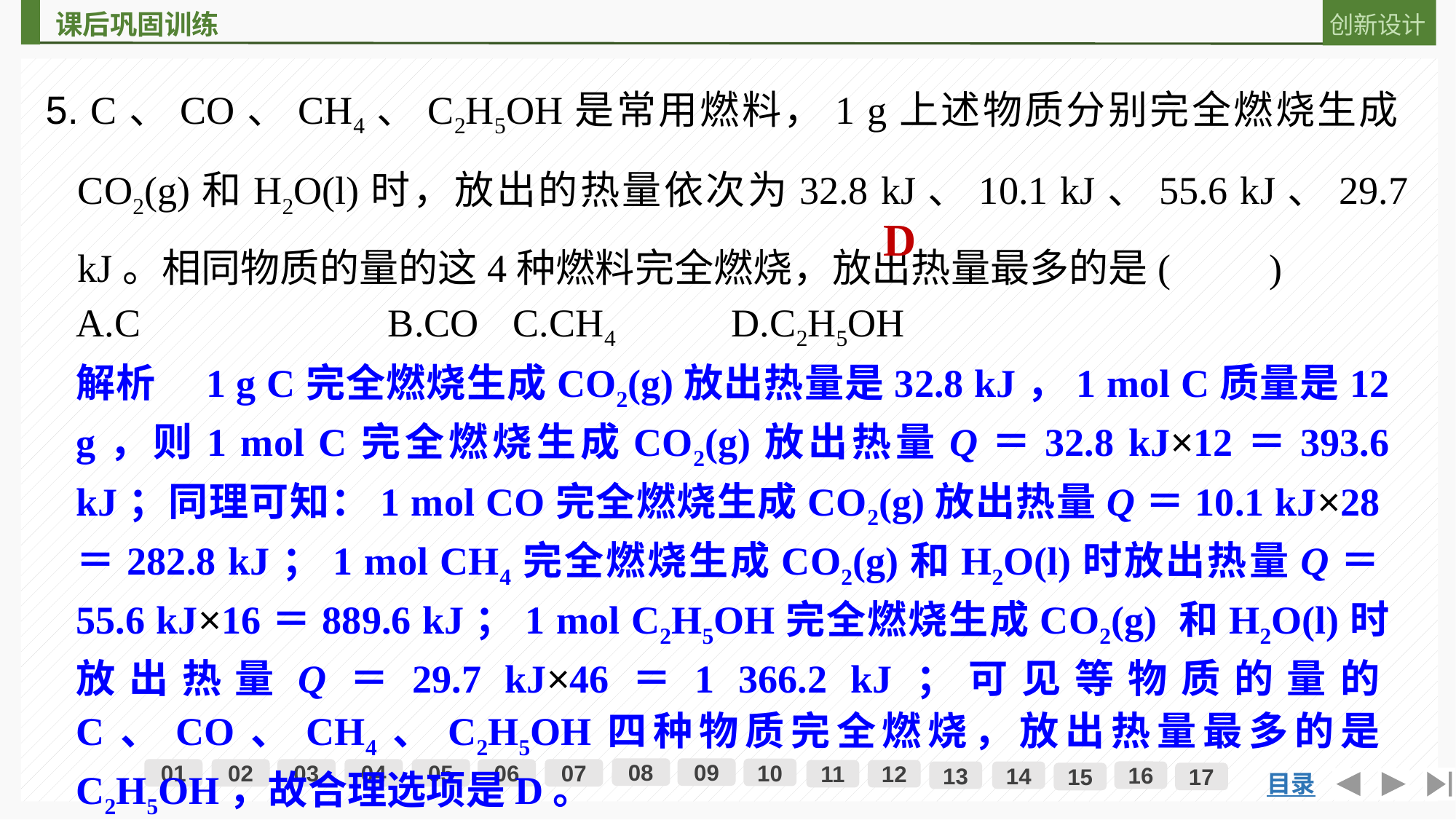

5. C、CO、CH4、C2H5OH是常用燃料，1 g上述物质分别完全燃烧生成CO2(g)和H2O(l)时，放出的热量依次为32.8 kJ、10.1 kJ、55.6 kJ、29.7 kJ。相同物质的量的这4种燃料完全燃烧，放出热量最多的是(　　)
D
A.C 	B.CO 	C.CH4 	D.C2H5OH
解析　1 g C完全燃烧生成CO2(g)放出热量是32.8 kJ，1 mol C质量是12 g，则1 mol C完全燃烧生成CO2(g)放出热量Q＝32.8 kJ×12＝393.6 kJ；同理可知：1 mol CO完全燃烧生成CO2(g)放出热量Q＝10.1 kJ×28＝282.8 kJ；1 mol CH4完全燃烧生成CO2(g)和H2O(l)时放出热量Q＝55.6 kJ×16＝889.6 kJ；1 mol C2H5OH完全燃烧生成CO2(g) 和H2O(l)时放出热量Q＝29.7 kJ×46＝1 366.2 kJ；可见等物质的量的C、CO、CH4、C2H5OH四种物质完全燃烧，放出热量最多的是C2H5OH，故合理选项是D。